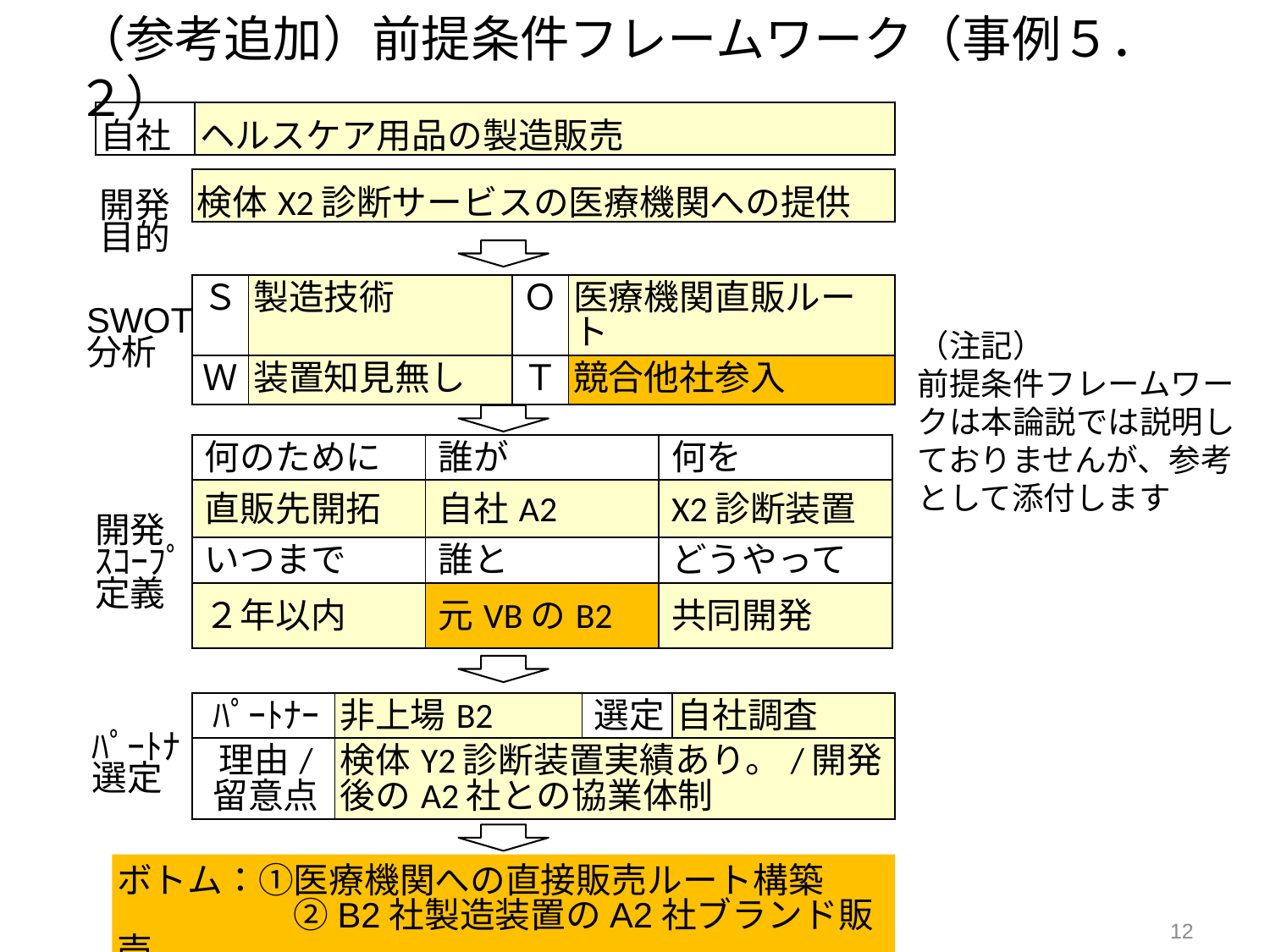

# （参考追加）前提条件フレームワーク（事例５．２）
| 自社 | ヘルスケア用品の製造販売 |
| --- | --- |
| 検体X2診断サービスの医療機関への提供 |
| --- |
開発
目的

| Ｓ | 製造技術 | Ｏ | 医療機関直販ルート |
| --- | --- | --- | --- |
| Ｗ | 装置知見無し | Ｔ | 競合他社参入 |
SWOT
分析
（注記）
前提条件フレームワークは本論説では説明しておりませんが、参考として添付します

| 何のために | 誰が | 何を |
| --- | --- | --- |
| 直販先開拓 | 自社A2 | X2診断装置 |
| いつまで | 誰と | どうやって |
| ２年以内 | 元VBのB2 | 共同開発 |
開発
ｽｺｰﾌﾟ
定義

| ﾊﾟｰﾄﾅｰ | 非上場B2 | 選定 | 自社調査 |
| --- | --- | --- | --- |
| 理由/ 留意点 | 検体Y2診断装置実績あり。/開発後のA2社との協業体制 |  |  |
ﾊﾟｰﾄﾅ
選定

ボトム：①医療機関への直接販売ルート構築
　　　　　②B2社製造装置のA2社ブランド販売
12